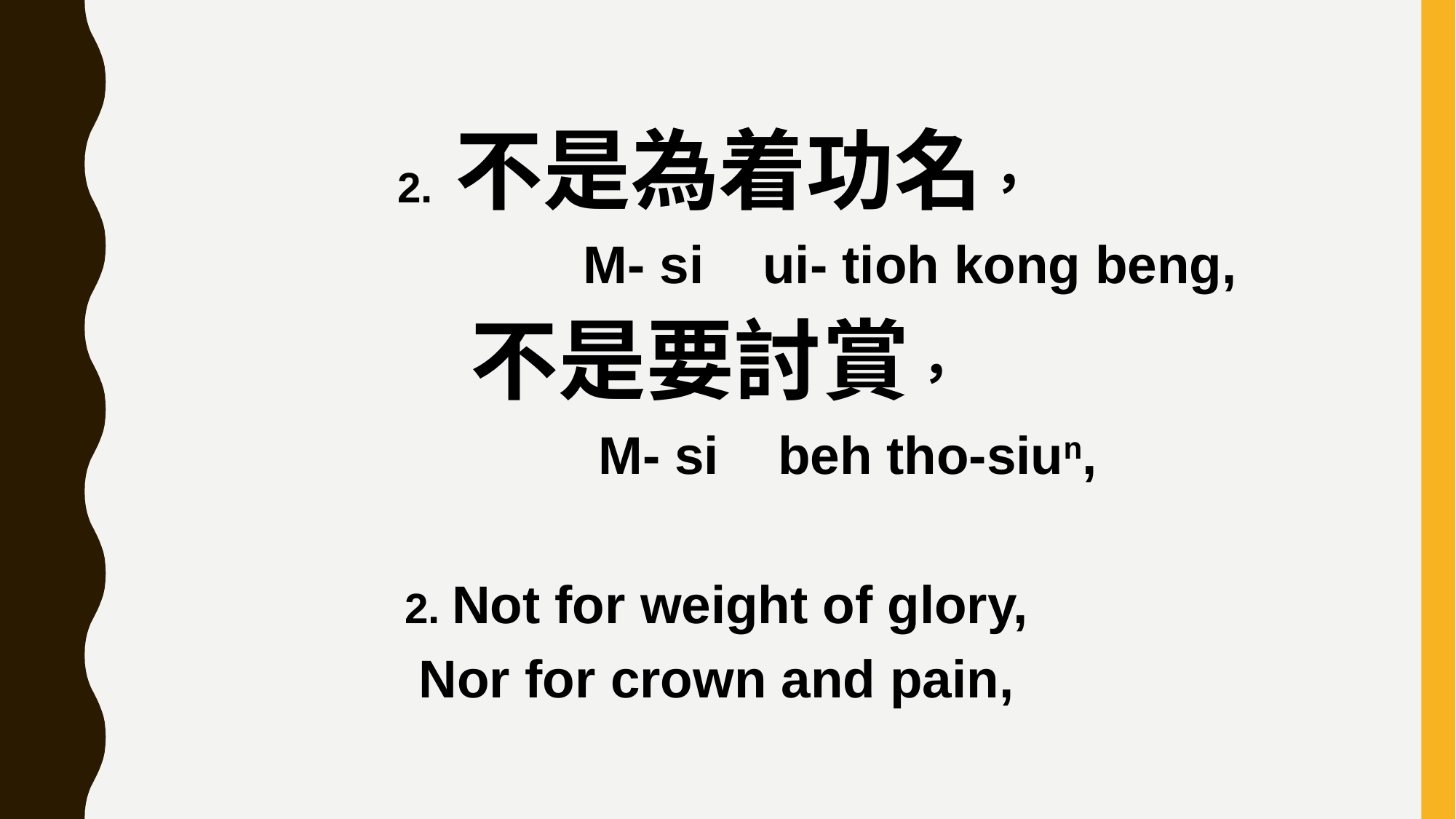

2. 不是為着功名，
                            M- si    ui- tioh kong beng,
不是要討賞，
                             M- si    beh tho-siun,

2. Not for weight of glory,
Nor for crown and pain,